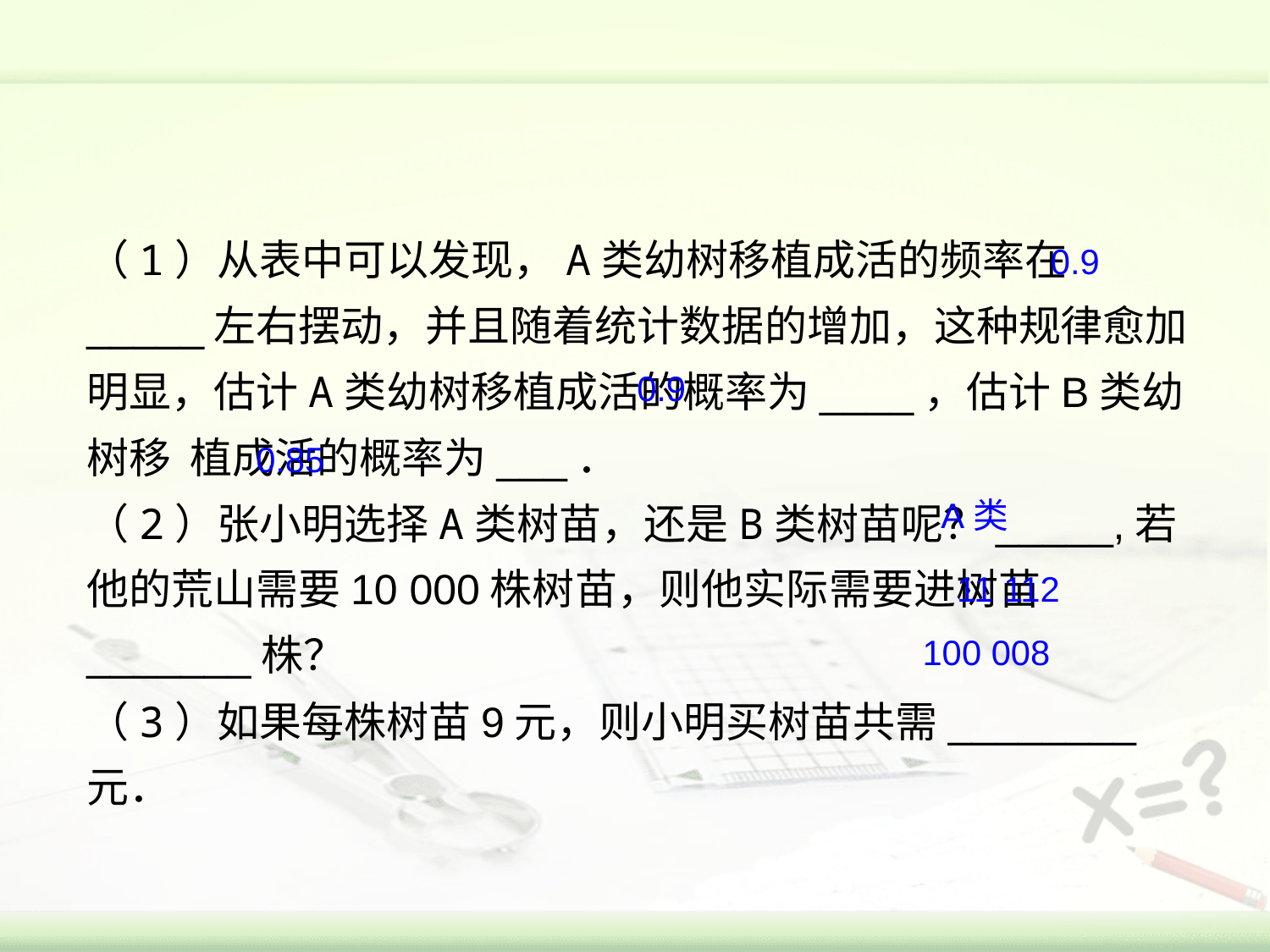

（1）从表中可以发现，A类幼树移植成活的频率在_____左右摆动，并且随着统计数据的增加，这种规律愈加明显，估计A类幼树移植成活的概率为____，估计B类幼树移  植成活的概率为___．
（2）张小明选择A类树苗，还是B类树苗呢？_____,若他的荒山需要10 000株树苗，则他实际需要进树苗_______株？
（3）如果每株树苗9元，则小明买树苗共需________元．
0.9
0.9
0.85
A类
11 112
100 008